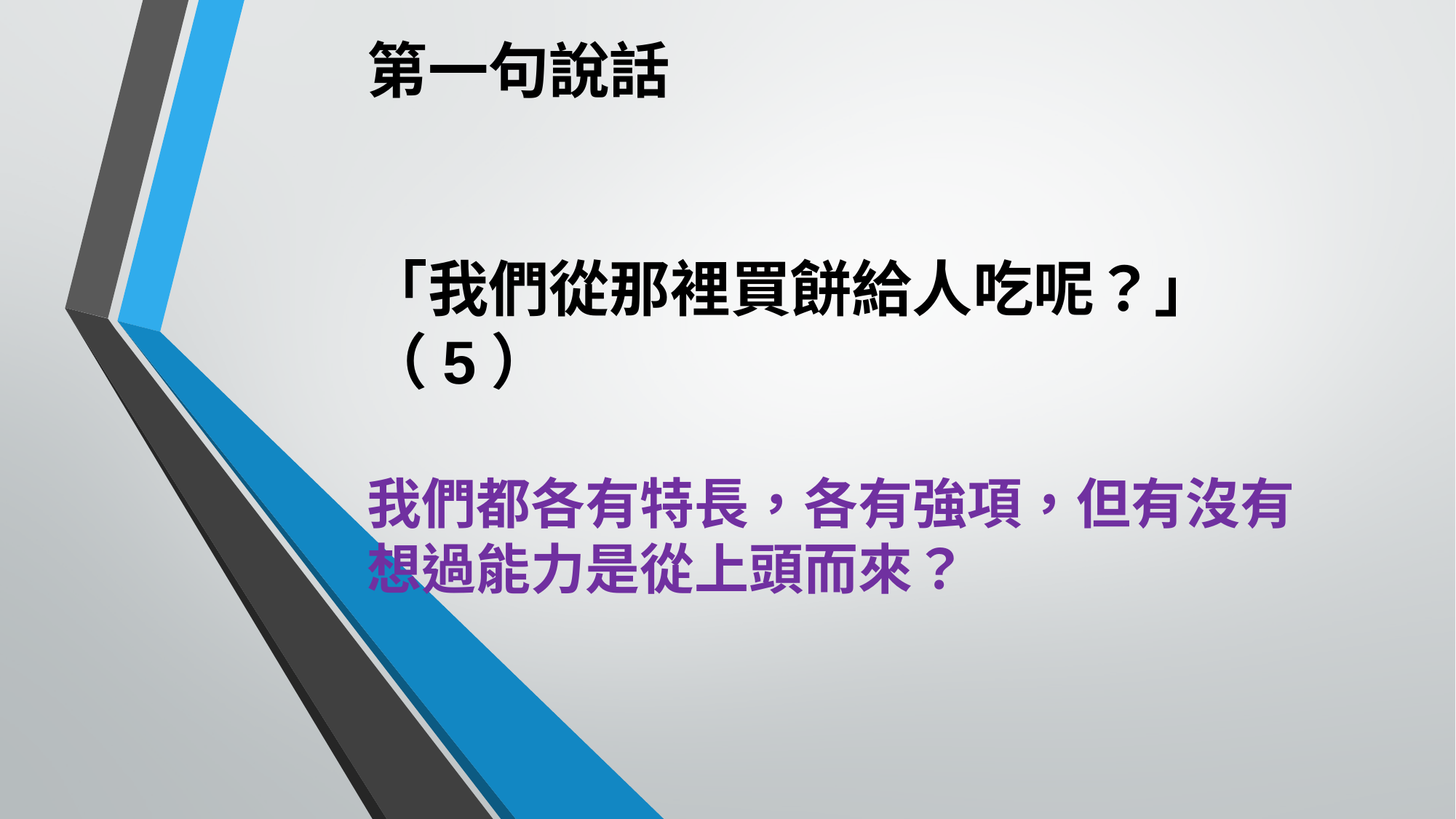

# 第一句說話 「我們從那裡買餅給人吃呢？」（5） 我們都各有特長，各有強項，但有沒有想過能力是從上頭而來？